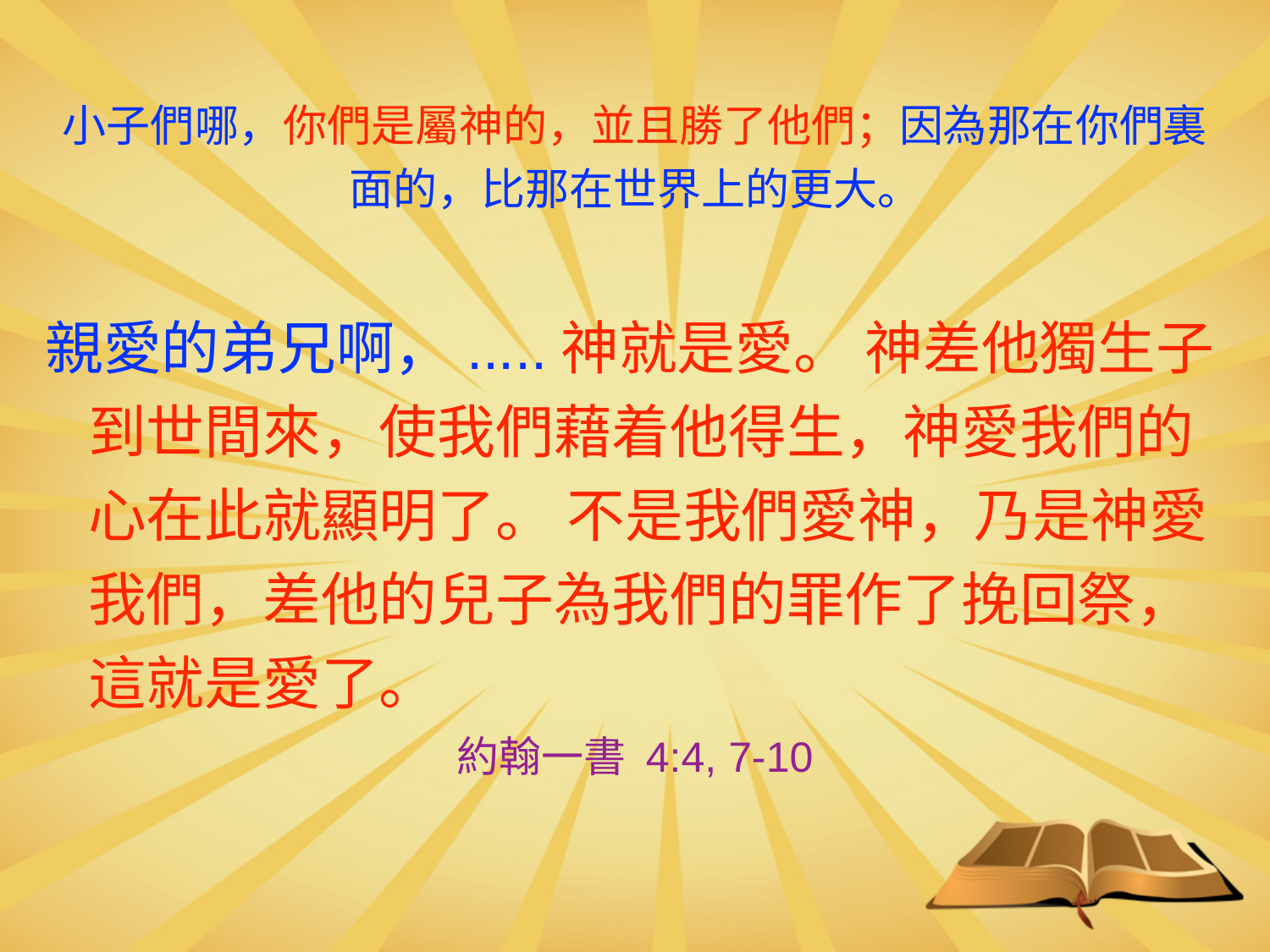

小子們哪，你們是屬神的，並且勝了他們；因為那在你們裏面的，比那在世界上的更大。

親愛的弟兄啊，.....神就是愛。 神差他獨生子到世間來，使我們藉着他得生，神愛我們的心在此就顯明了。 不是我們愛神，乃是神愛我們，差他的兒子為我們的罪作了挽回祭，這就是愛了。
約翰一書 4:4, 7-10